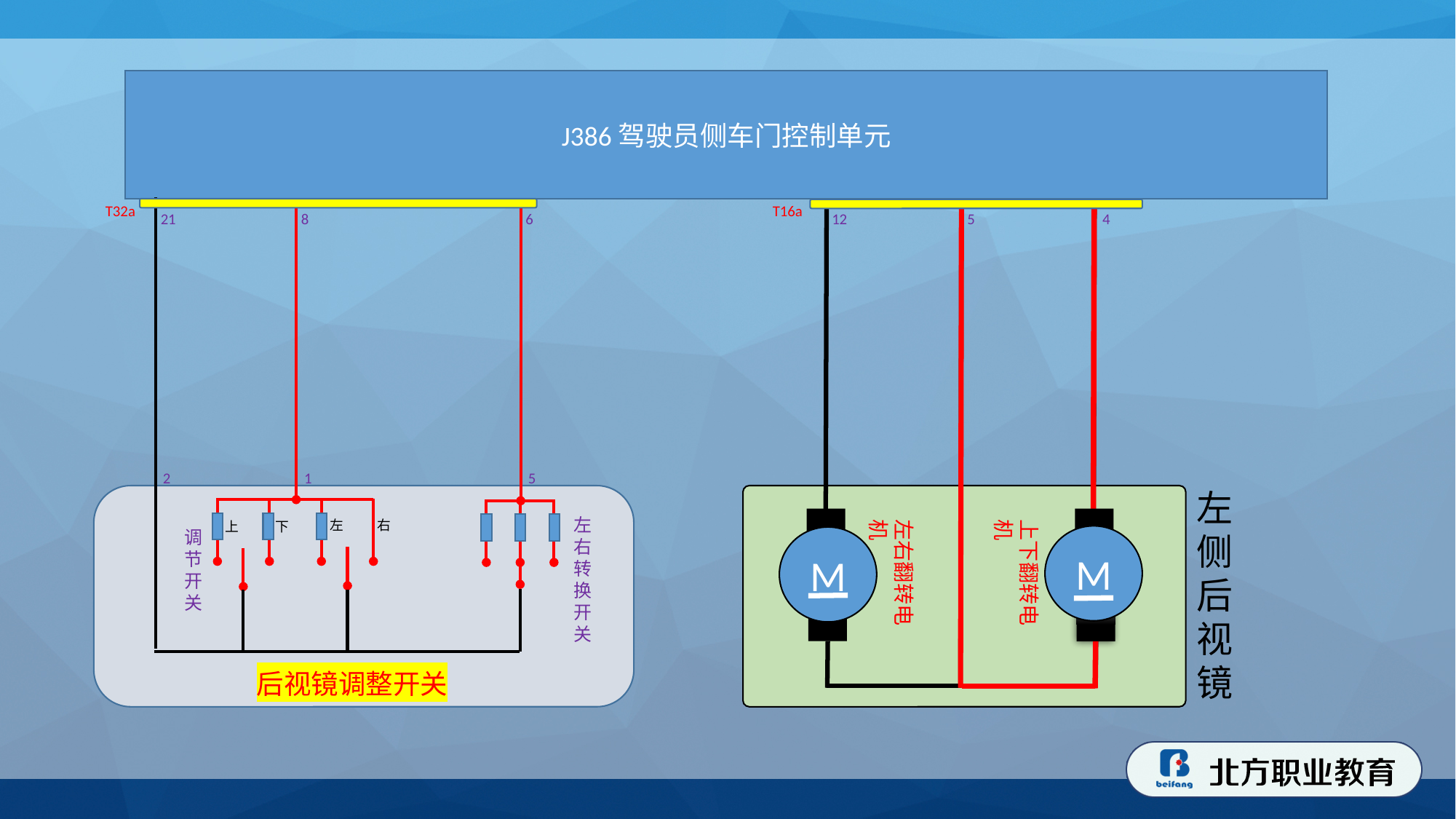

J386驾驶员侧车门控制单元
T32a
T16a

21
8
6
12
5
4
2
1
5
左侧后视镜

左右转换开关
左右翻转电机

上下翻转电机
左
右

上

下

调节开关
M
M

后视镜调整开关